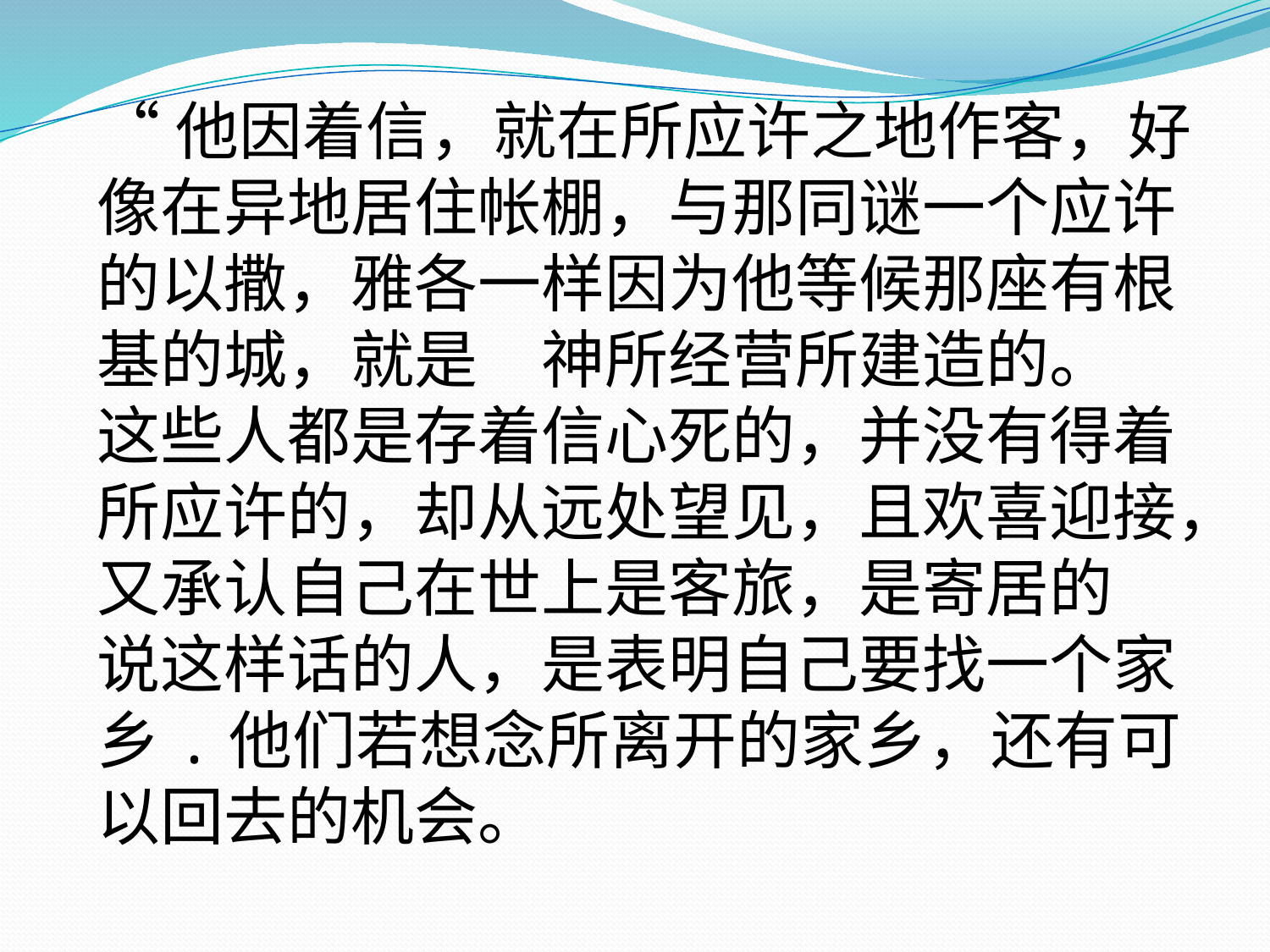

“他因着信，就在所应许之地作客，好像在异地居住帐棚，与那同谜一个应许的以撒，雅各一样因为他等候那座有根基的城，就是　神所经营所建造的。
这些人都是存着信心死的，并没有得着所应许的，却从远处望见，且欢喜迎接，又承认自己在世上是客旅，是寄居的
说这样话的人，是表明自己要找一个家乡.他们若想念所离开的家乡，还有可以回去的机会。